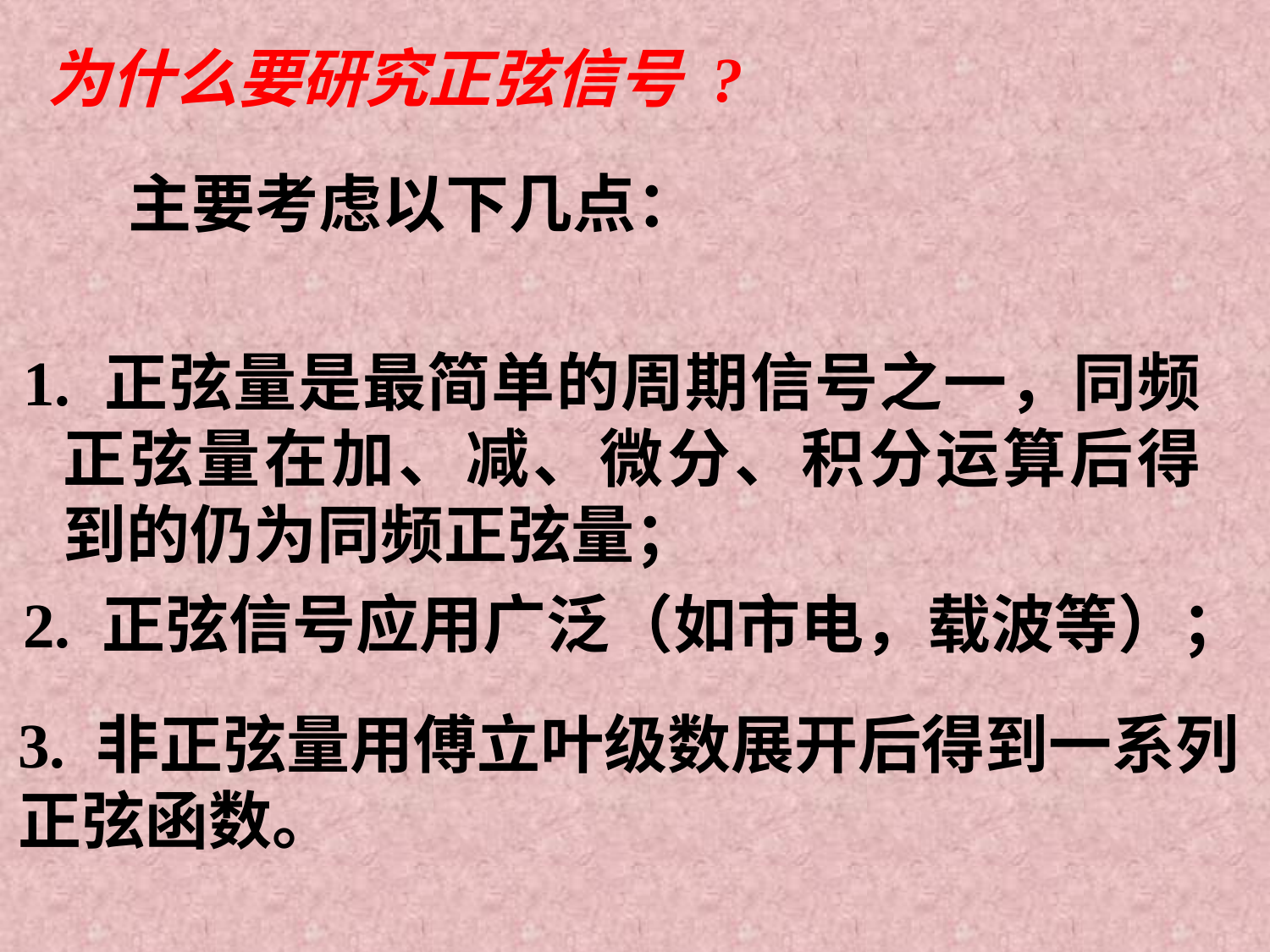

为什么要研究正弦信号 ?
主要考虑以下几点：
1. 正弦量是最简单的周期信号之一，同频正弦量在加、减、微分、积分运算后得到的仍为同频正弦量；
2. 正弦信号应用广泛（如市电，载波等）；
3. 非正弦量用傅立叶级数展开后得到一系列
正弦函数。